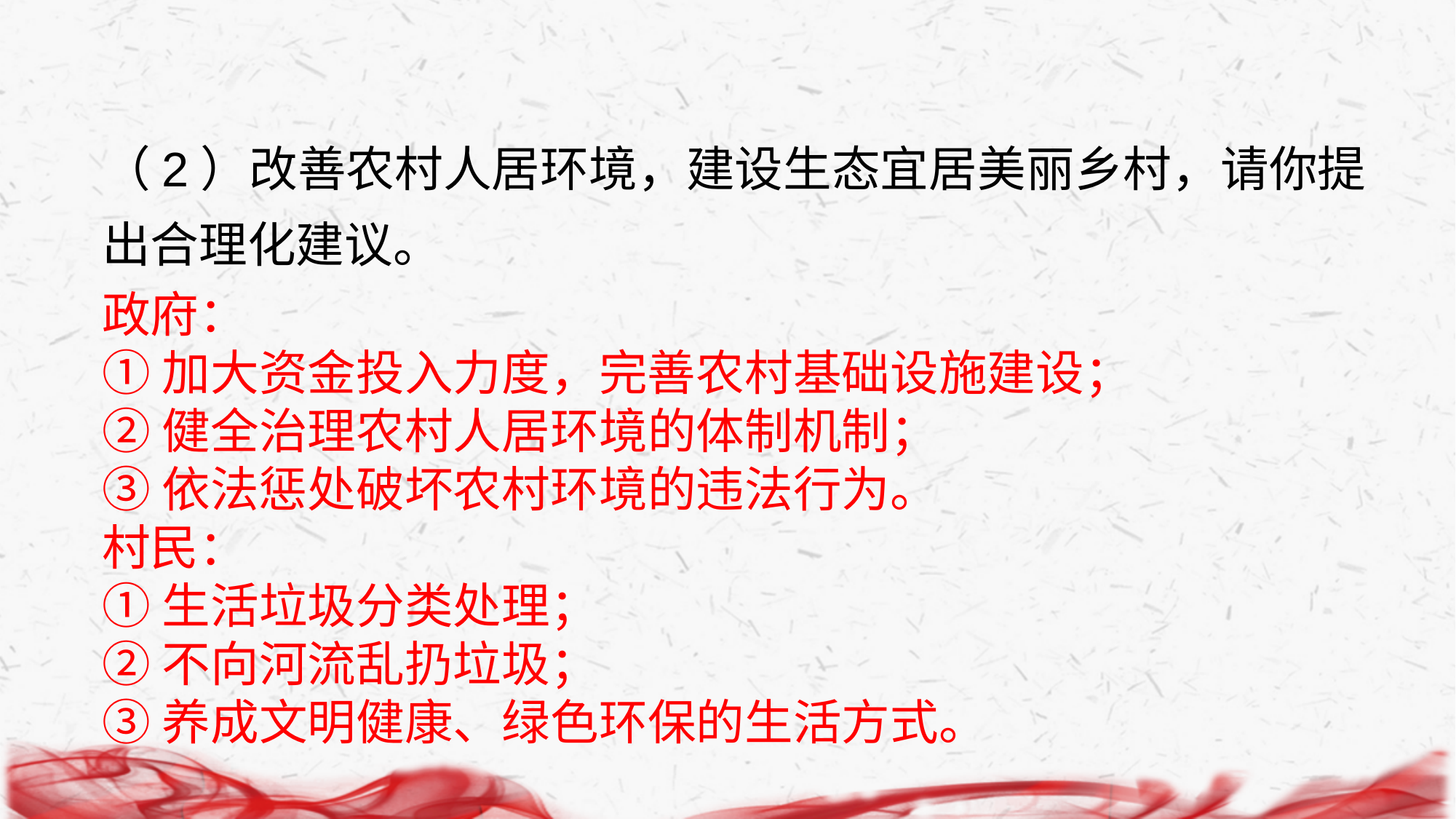

（2）改善农村人居环境，建设生态宜居美丽乡村，请你提出合理化建议。
政府：
①加大资金投入力度，完善农村基础设施建设；
②健全治理农村人居环境的体制机制；
③依法惩处破坏农村环境的违法行为。
村民：
①生活垃圾分类处理；
②不向河流乱扔垃圾；
③养成文明健康、绿色环保的生活方式。